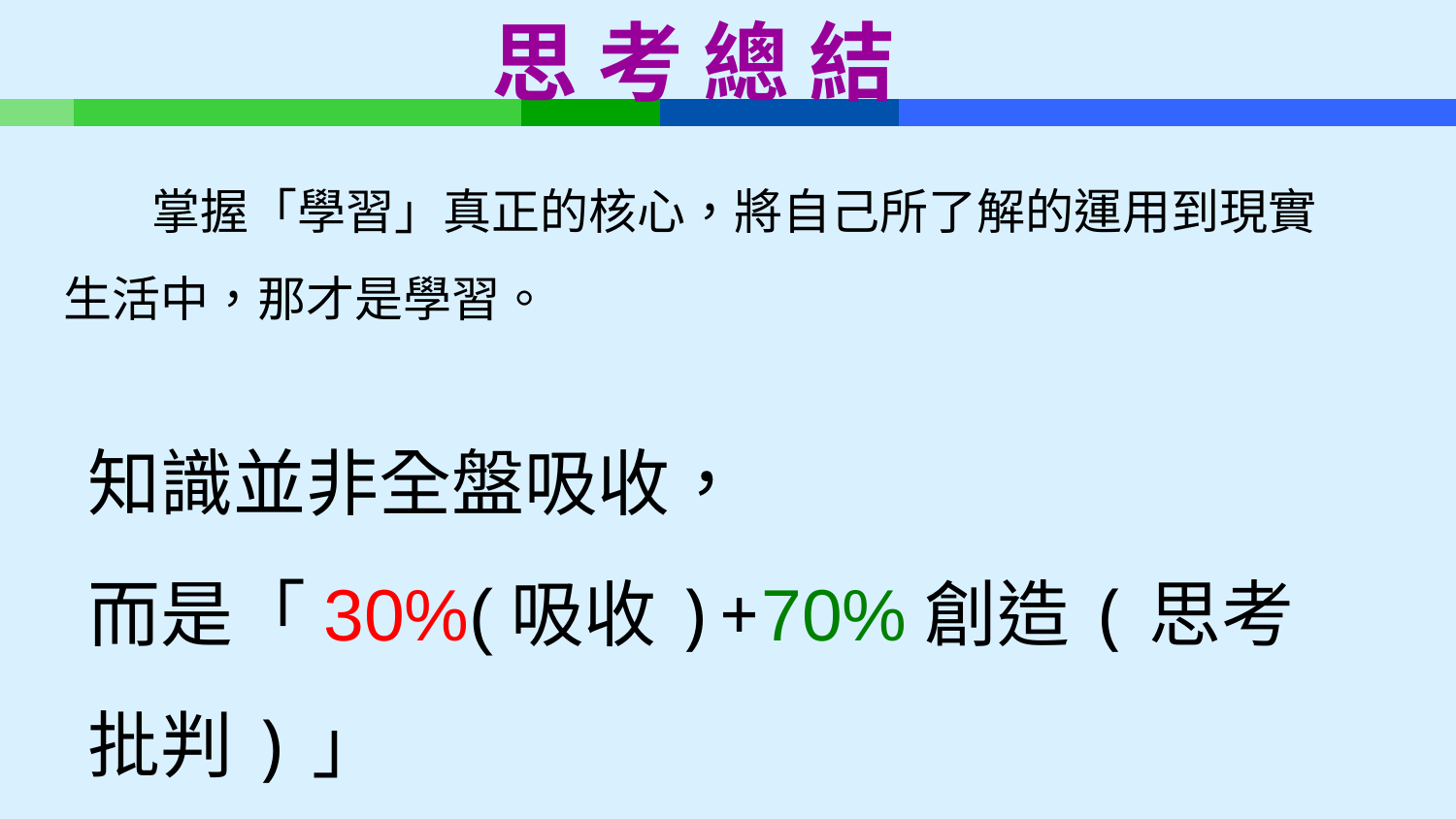

# 思 考 總 結
       掌握「學習」真正的核心，將自己所了解的運用到現實生活中，那才是學習。
知識並非全盤吸收，
而是「30%(吸收)+70%創造(思考批判)」